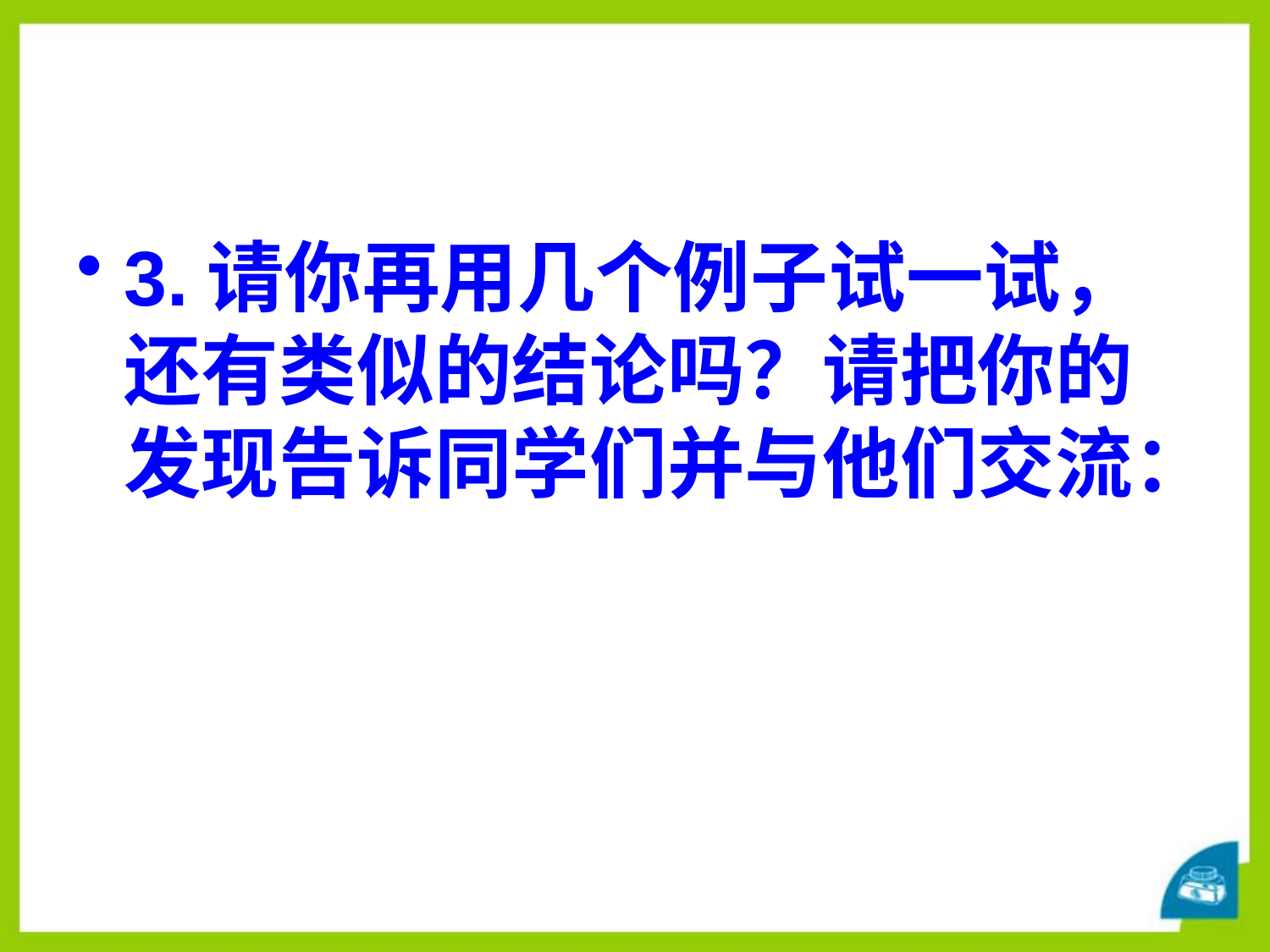

3.请你再用几个例子试一试，还有类似的结论吗？请把你的发现告诉同学们并与他们交流：